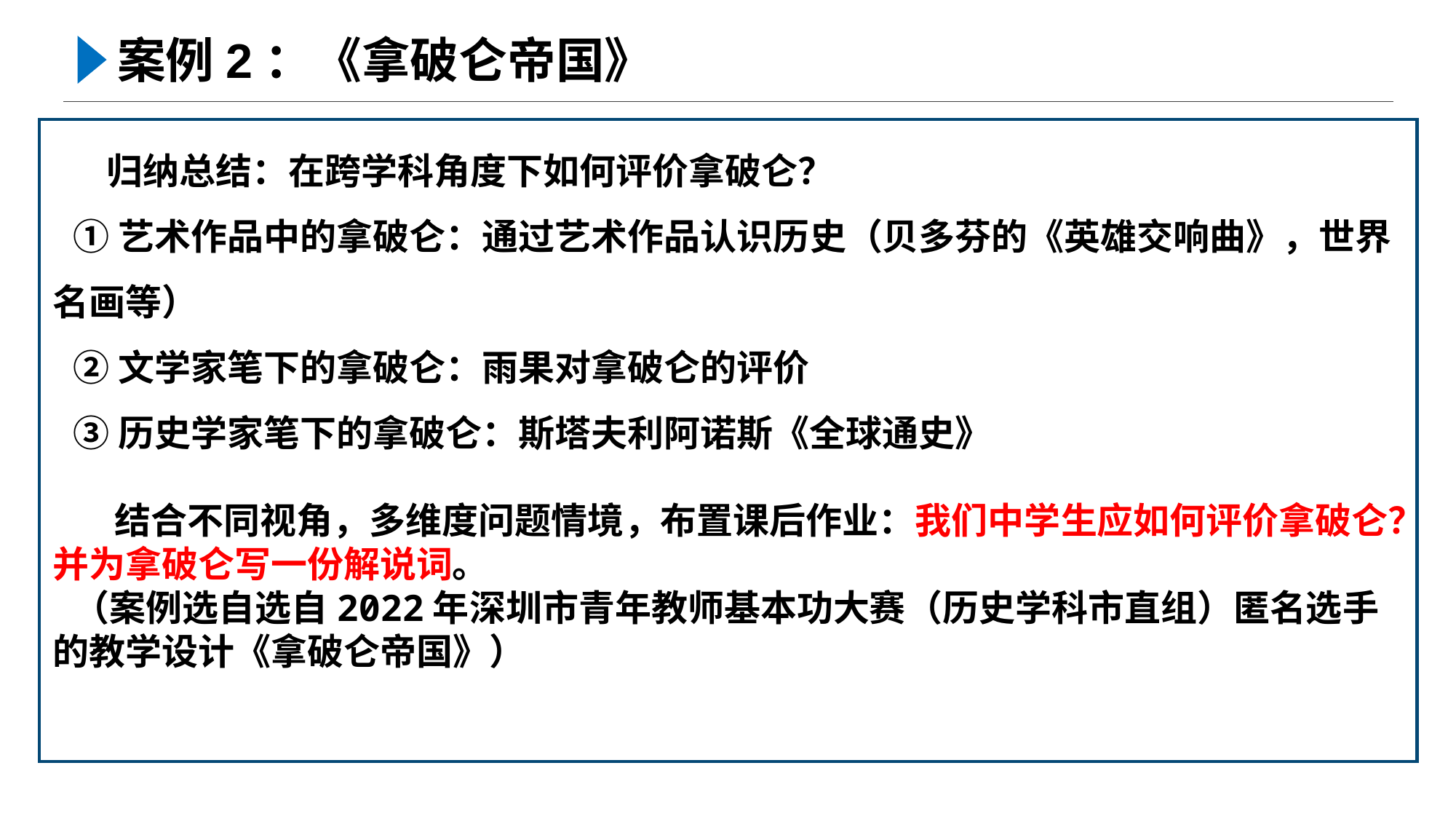

案例2：《拿破仑帝国》

   归纳总结：在跨学科角度下如何评价拿破仑？
①艺术作品中的拿破仑：通过艺术作品认识历史（贝多芬的《英雄交响曲》，世界名画等）
②文学家笔下的拿破仑：雨果对拿破仑的评价
③历史学家笔下的拿破仑：斯塔夫利阿诺斯《全球通史》

    结合不同视角，多维度问题情境，布置课后作业：我们中学生应如何评价拿破仑？并为拿破仑写一份解说词。
（案例选自选自2022年深圳市青年教师基本功大赛（历史学科市直组）匿名选手的教学设计《拿破仑帝国》）